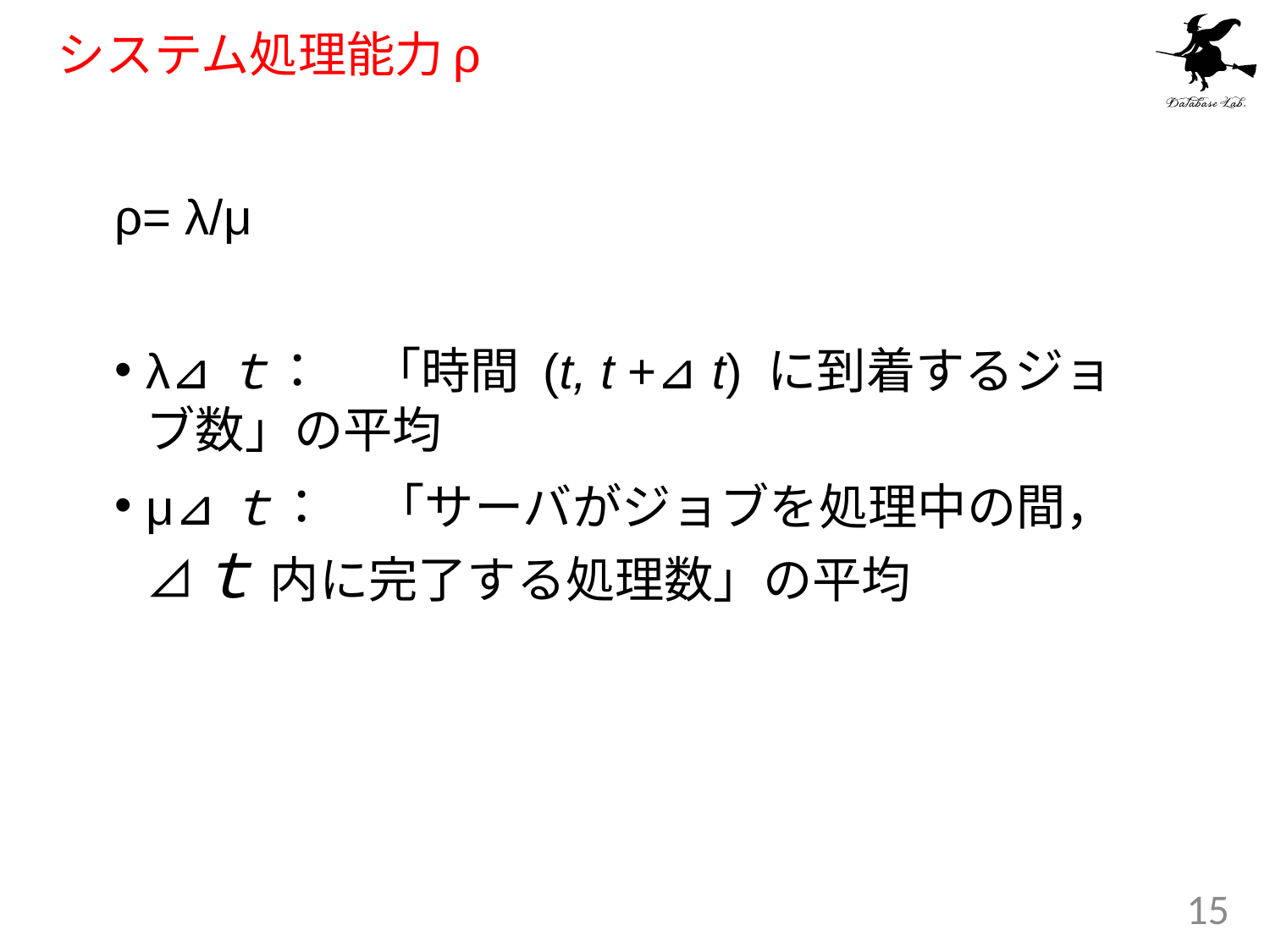

# システム処理能力ρ
ρ= λ/μ

λ⊿ｔ：　「時間 (t, t +⊿ t) に到着するジョブ数」の平均
μ⊿ｔ：　「サーバがジョブを処理中の間，⊿ｔ 内に完了する処理数」の平均

15